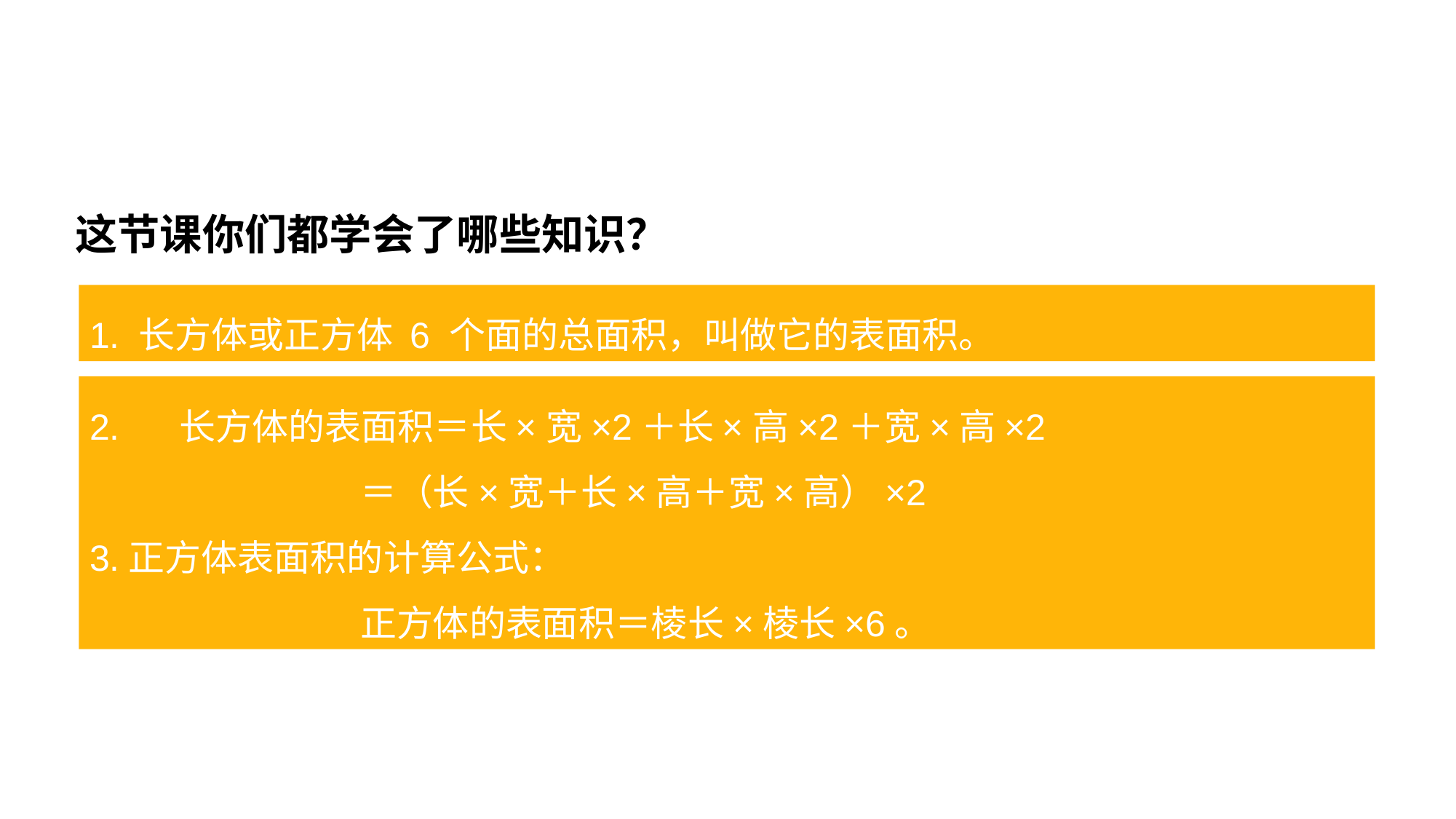

这节课你们都学会了哪些知识？
1. 长方体或正方体 6 个面的总面积，叫做它的表面积。
2.     长方体的表面积＝长×宽×2＋长×高×2＋宽×高×2
                                ＝（长×宽＋长×高＋宽×高）×2
3.正方体表面积的计算公式：
                                正方体的表面积＝棱长×棱长×6。